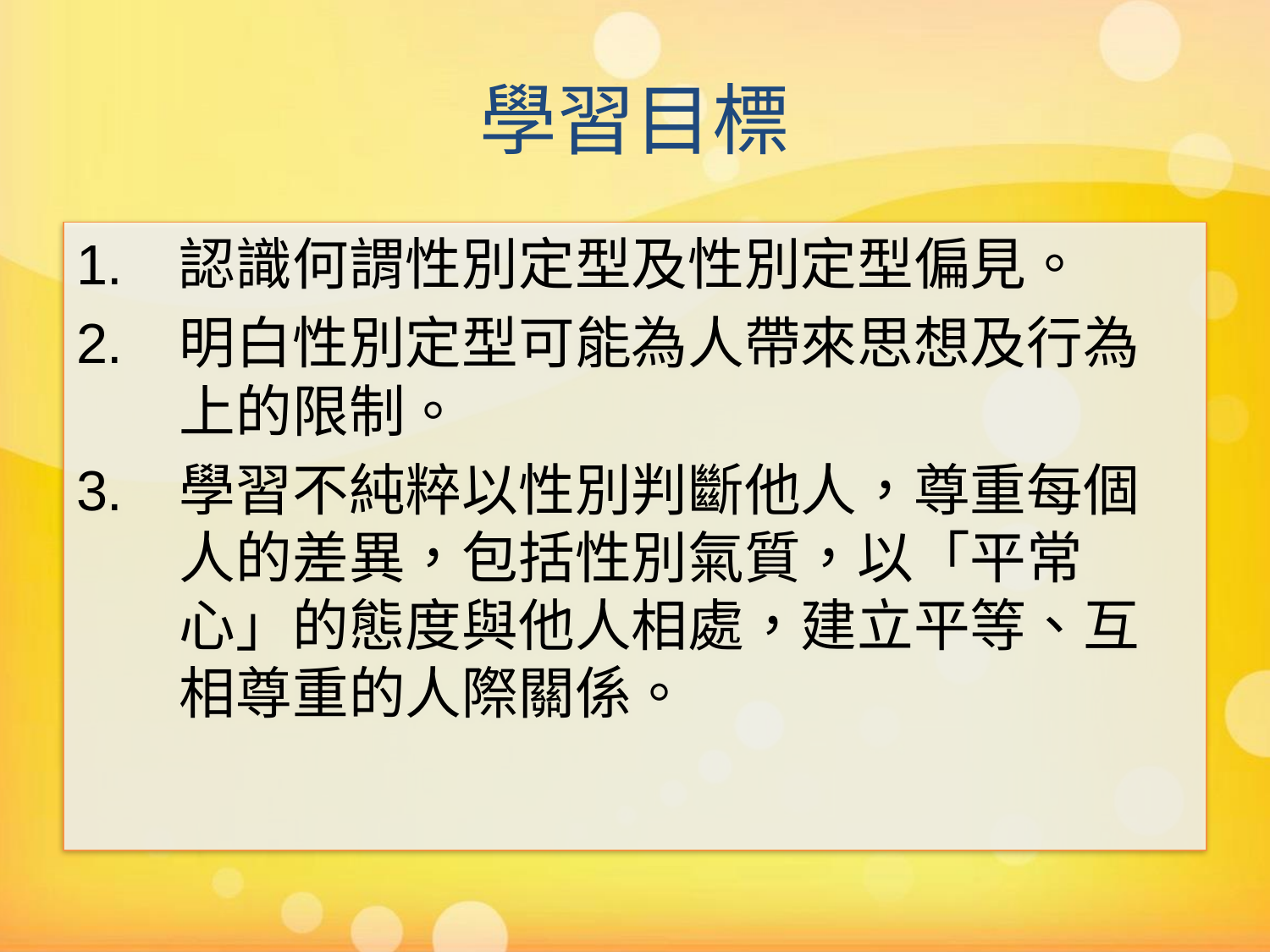

# 學習目標
認識何謂性別定型及性別定型偏見。
明白性別定型可能為人帶來思想及行為上的限制。
學習不純粹以性別判斷他人，尊重每個人的差異，包括性別氣質，以「平常心」的態度與他人相處，建立平等、互相尊重的人際關係。